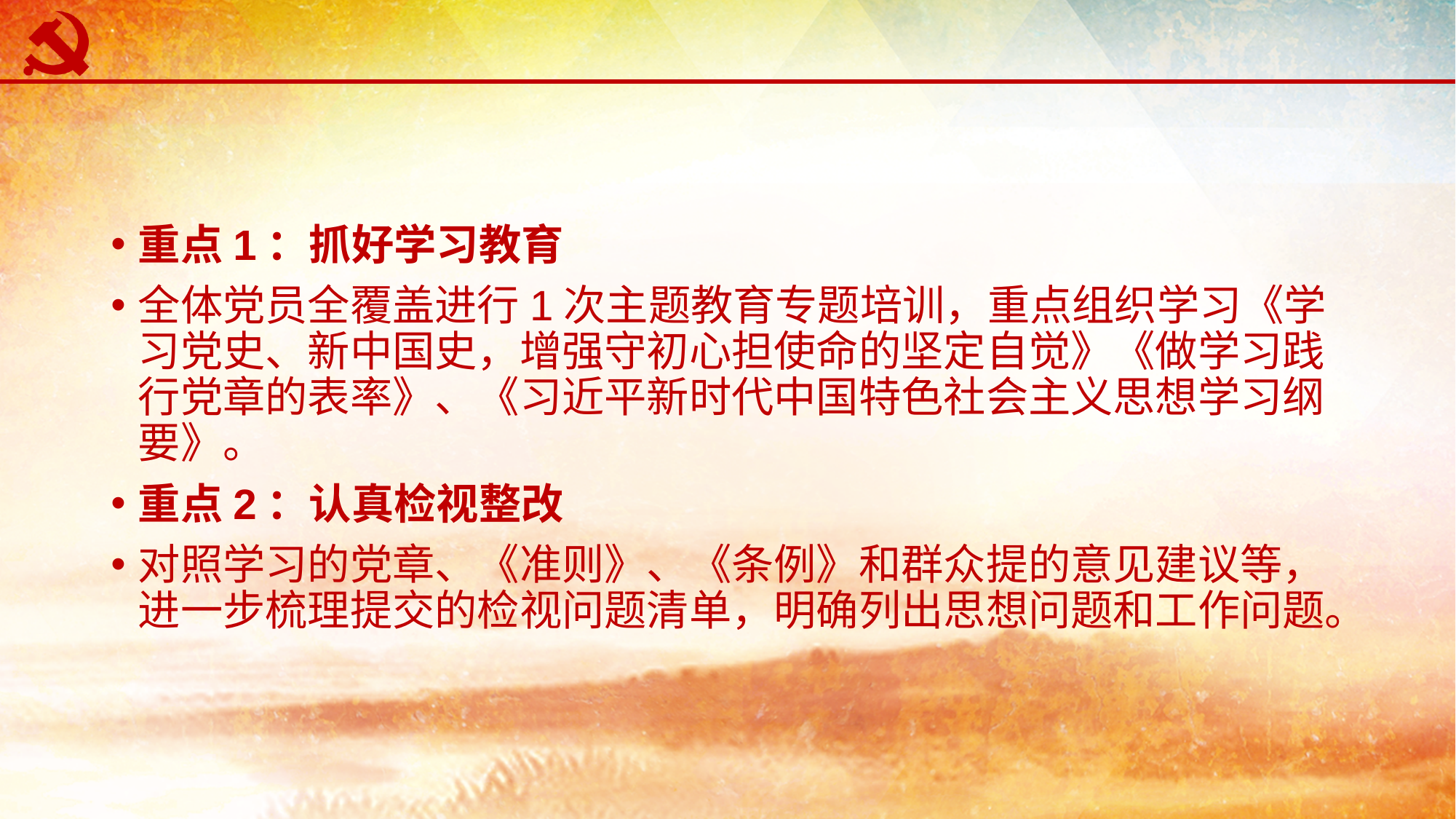

重点1：抓好学习教育
全体党员全覆盖进行1次主题教育专题培训，重点组织学习《学习党史、新中国史，增强守初心担使命的坚定自觉》《做学习践行党章的表率》、《习近平新时代中国特色社会主义思想学习纲要》。
重点2：认真检视整改
对照学习的党章、《准则》、《条例》和群众提的意见建议等，进一步梳理提交的检视问题清单，明确列出思想问题和工作问题。